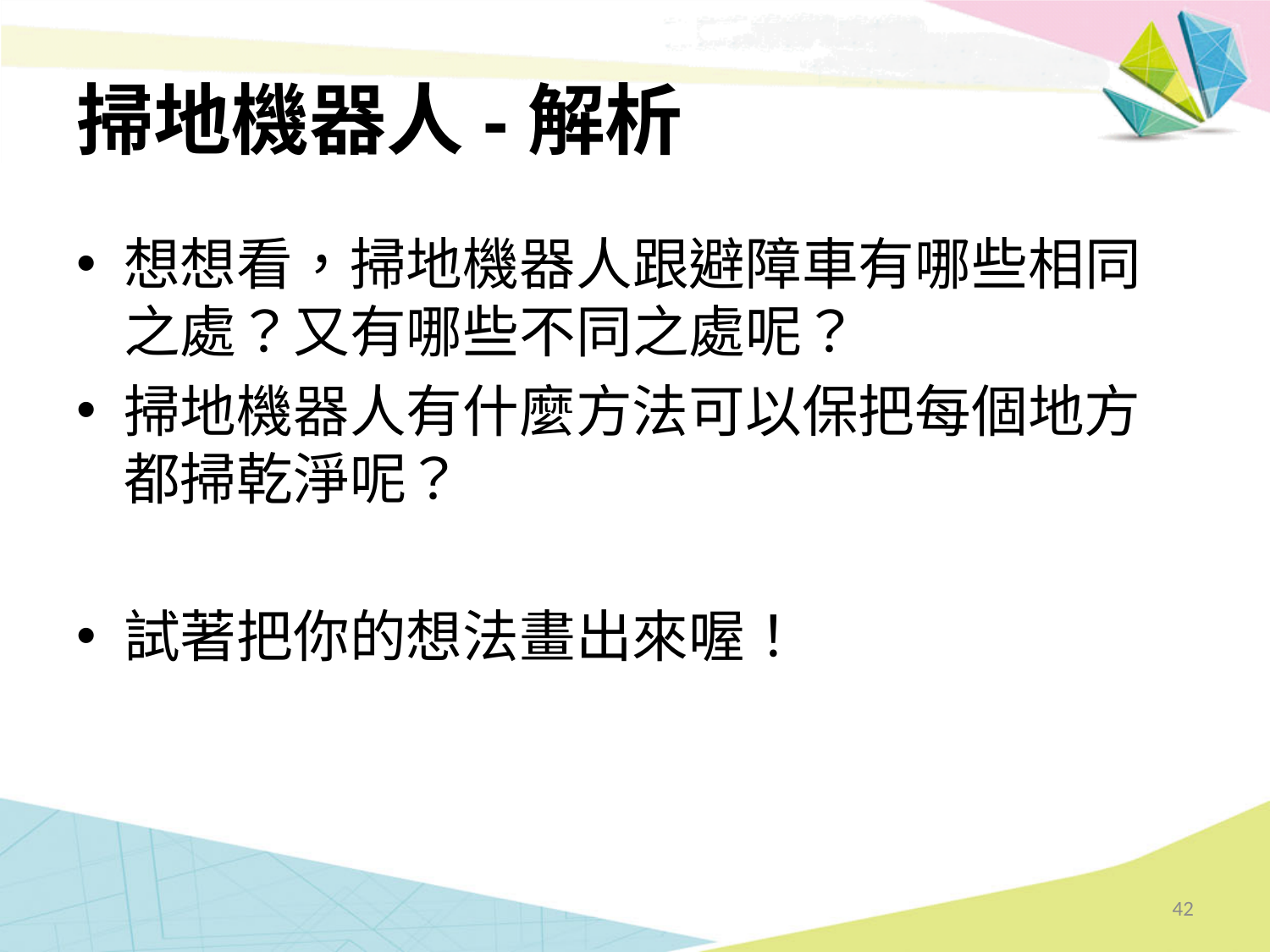

# 掃地機器人-解析
想想看，掃地機器人跟避障車有哪些相同之處？又有哪些不同之處呢？
掃地機器人有什麼方法可以保把每個地方都掃乾淨呢？

試著把你的想法畫出來喔！
42